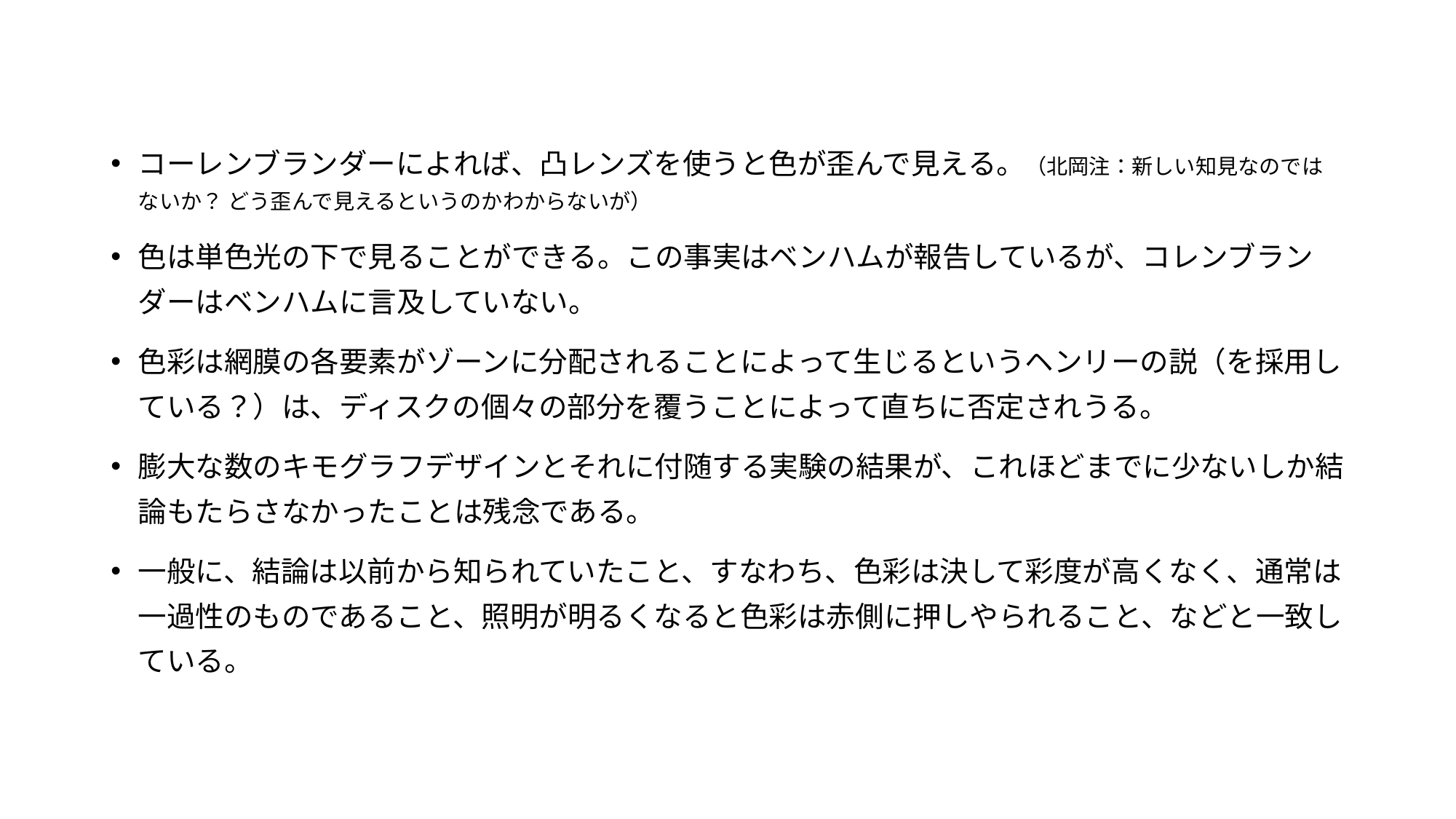

コーレンブランダーによれば、凸レンズを使うと色が歪んで見える。（北岡注：新しい知見なのではないか？ どう歪んで見えるというのかわからないが）
色は単色光の下で見ることができる。この事実はベンハムが報告しているが、コレンブランダーはベンハムに言及していない。
色彩は網膜の各要素がゾーンに分配されることによって生じるというヘンリーの説（を採用している？）は、ディスクの個々の部分を覆うことによって直ちに否定されうる。
膨大な数のキモグラフデザインとそれに付随する実験の結果が、これほどまでに少ないしか結論もたらさなかったことは残念である。
一般に、結論は以前から知られていたこと、すなわち、色彩は決して彩度が高くなく、通常は一過性のものであること、照明が明るくなると色彩は赤側に押しやられること、などと一致している。